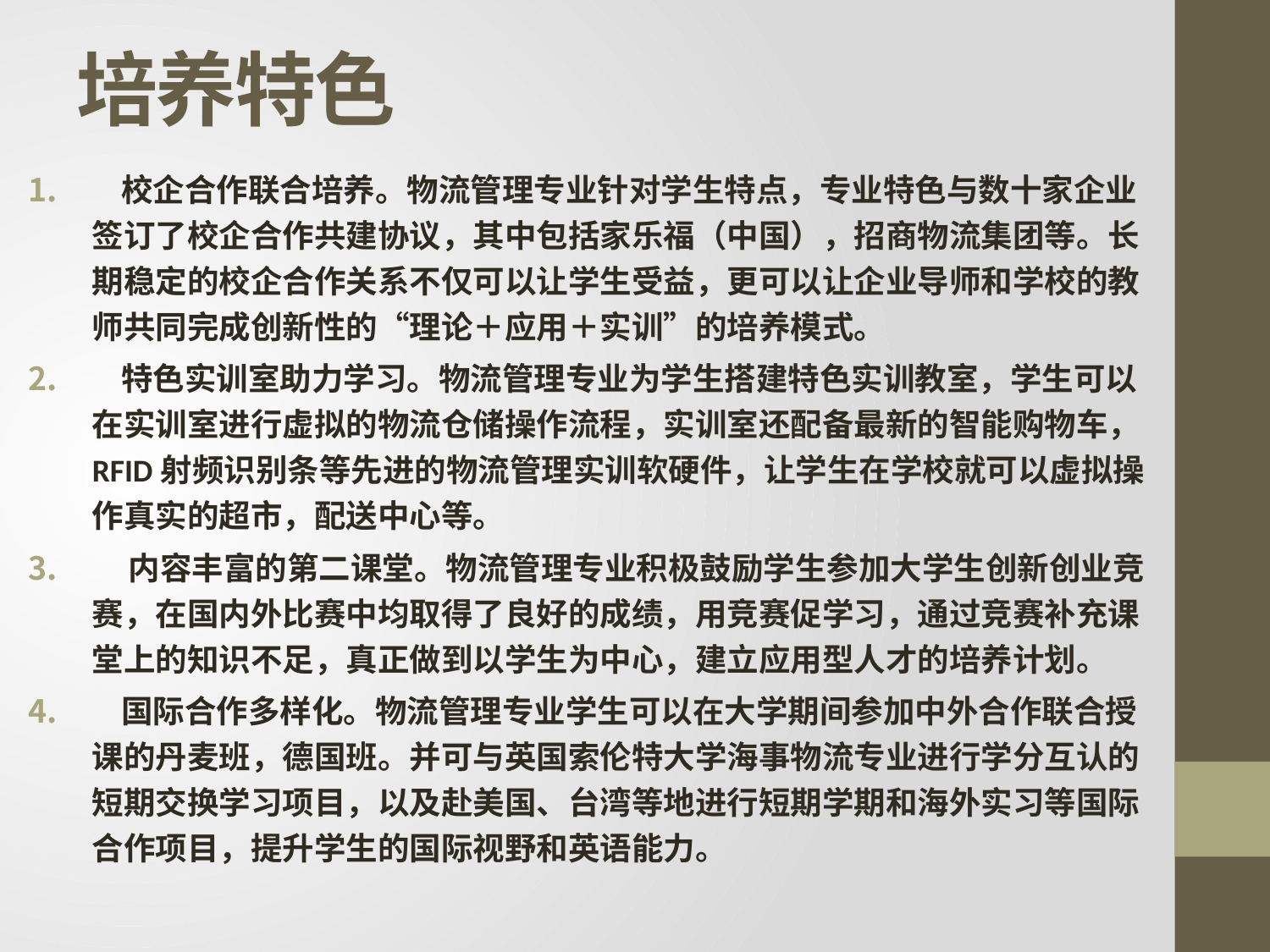

# 培养特色
   校企合作联合培养。物流管理专业针对学生特点，专业特色与数十家企业签订了校企合作共建协议，其中包括家乐福（中国），招商物流集团等。长期稳定的校企合作关系不仅可以让学生受益，更可以让企业导师和学校的教师共同完成创新性的“理论＋应用＋实训”的培养模式。
   特色实训室助力学习。物流管理专业为学生搭建特色实训教室，学生可以在实训室进行虚拟的物流仓储操作流程，实训室还配备最新的智能购物车，RFID射频识别条等先进的物流管理实训软硬件，让学生在学校就可以虚拟操作真实的超市，配送中心等。
    内容丰富的第二课堂。物流管理专业积极鼓励学生参加大学生创新创业竞赛，在国内外比赛中均取得了良好的成绩，用竞赛促学习，通过竞赛补充课堂上的知识不足，真正做到以学生为中心，建立应用型人才的培养计划。
   国际合作多样化。物流管理专业学生可以在大学期间参加中外合作联合授课的丹麦班，德国班。并可与英国索伦特大学海事物流专业进行学分互认的短期交换学习项目，以及赴美国、台湾等地进行短期学期和海外实习等国际合作项目，提升学生的国际视野和英语能力。